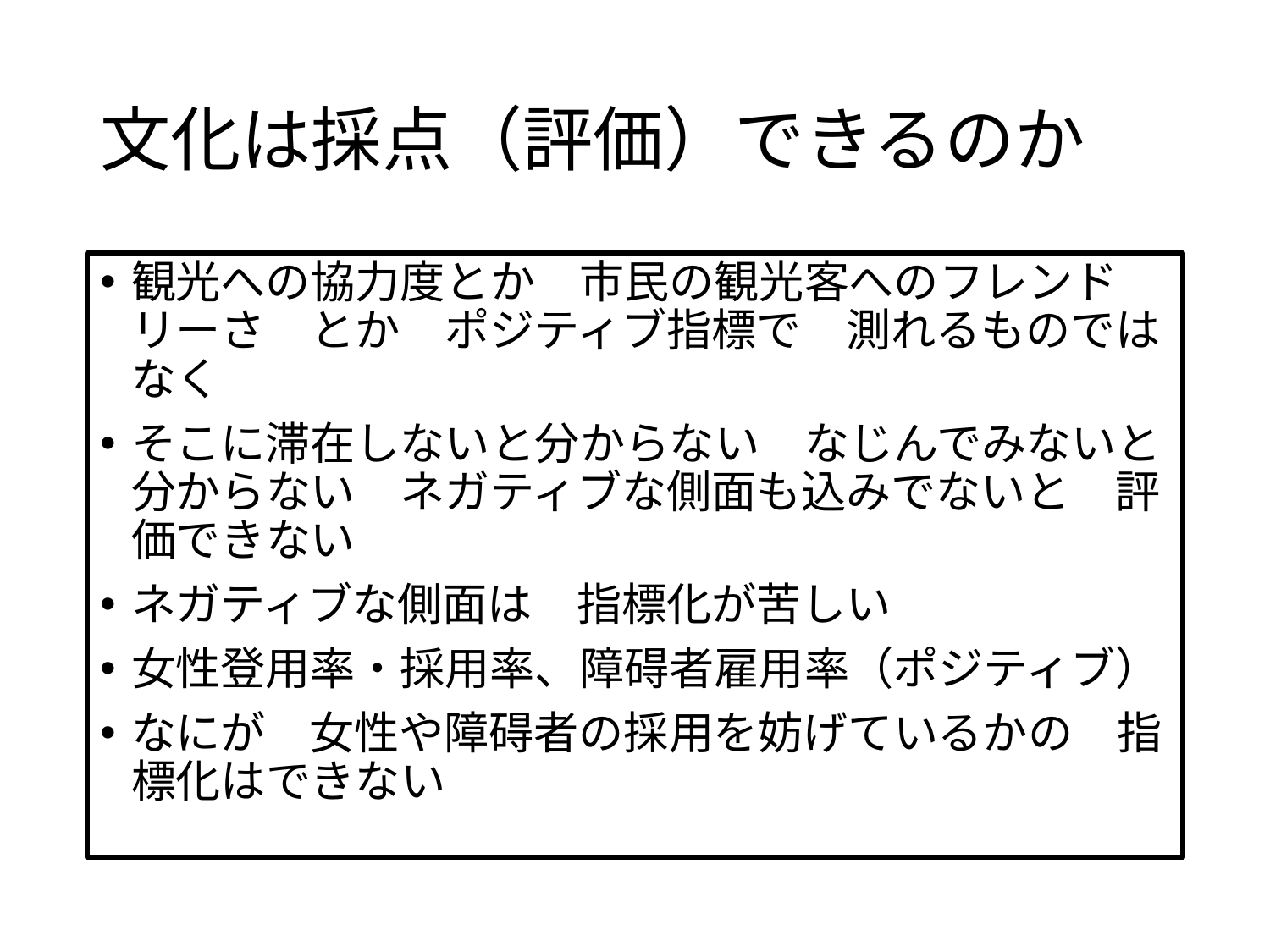

# 文化は採点（評価）できるのか
観光への協力度とか　市民の観光客へのフレンドリーさ　とか　ポジティブ指標で　測れるものではなく
そこに滞在しないと分からない　なじんでみないと分からない　ネガティブな側面も込みでないと　評価できない
ネガティブな側面は　指標化が苦しい
女性登用率・採用率、障碍者雇用率（ポジティブ）
なにが　女性や障碍者の採用を妨げているかの　指標化はできない